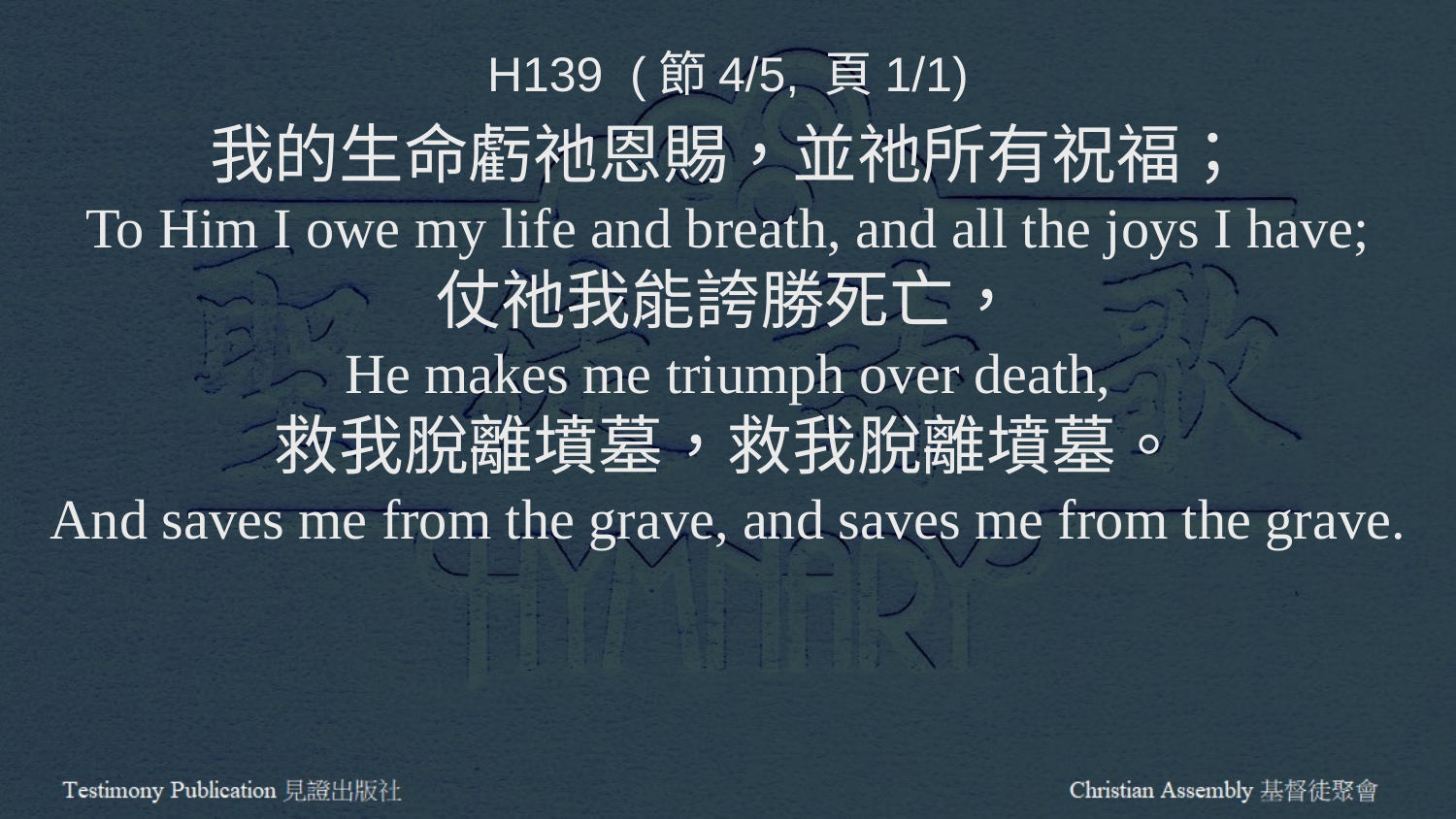

H139  (節4/5, 頁1/1)
我的生命虧祂恩賜，並祂所有祝福；
To Him I owe my life and breath, and all the joys I have;
仗祂我能誇勝死亡，
He makes me triumph over death,
救我脫離墳墓，救我脫離墳墓。
And saves me from the grave, and saves me from the grave.